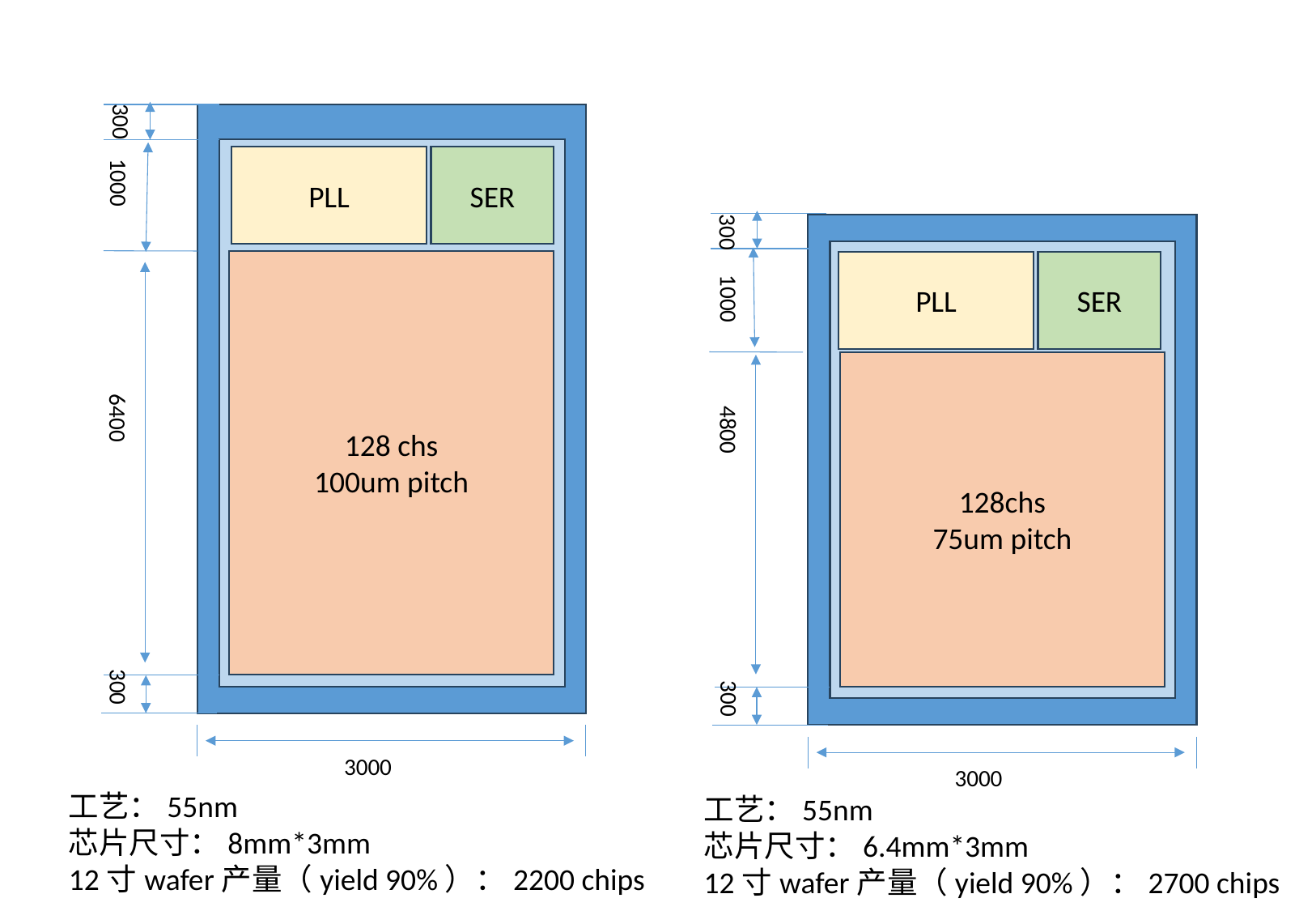

300

PLL
SER
1000

300

128 chs
100um pitch
PLL
SER
1000
128chs
75um pitch
6400
4800
300
300
3000
3000
工艺：55nm
芯片尺寸：8mm*3mm
12寸wafer产量（yield 90%）：2200 chips
工艺：55nm
芯片尺寸：6.4mm*3mm
12寸wafer产量（yield 90%）：2700 chips